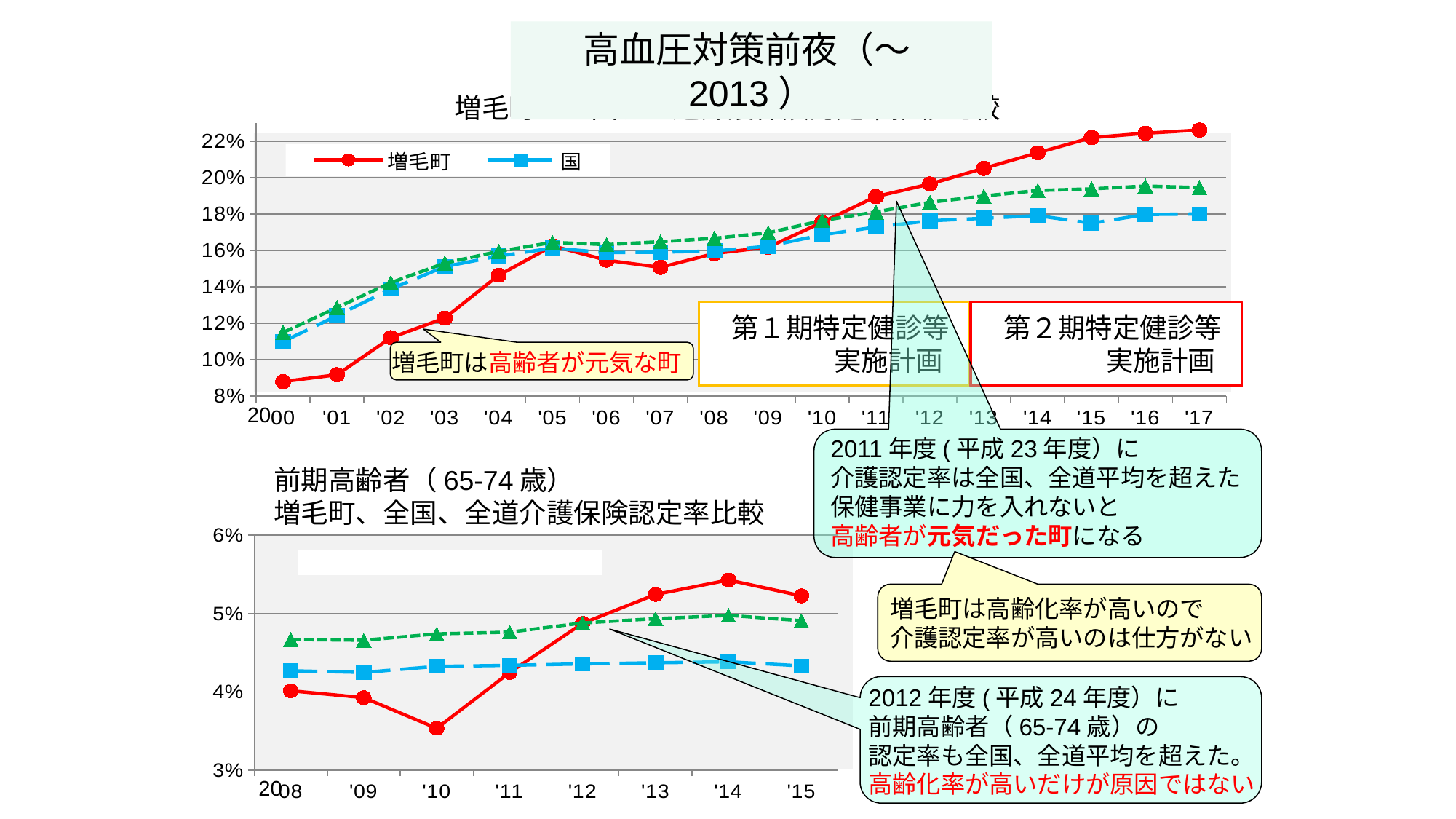

高血圧対策前夜（～2013）
増毛町、全国、全道介護保険認定率推移比較

### Chart

| Category | 増毛町 | 国 | 北海道 |
|---|---|---|---|
| 00 | 0.088 | 0.11 | 0.115 |
| '01 | 0.09174311926605505 | 0.12417818215699558 | 0.12868495684854073 |
| '02 | 0.11211832061068702 | 0.13889027698368542 | 0.14234519811954333 |
| '03 | 0.12289966394623139 | 0.1512275059447339 | 0.15313078459602386 |
| '04 | 0.1464354527938343 | 0.15701287162053457 | 0.15957607834200135 |
| '05 | 0.1626095423563778 | 0.16134806970238774 | 0.164476576782072 |
| '06 | 0.1547207118141374 | 0.15885316307618774 | 0.16330589585296587 |
| '07 | 0.1507738392411383 | 0.15913633822420212 | 0.16486911354743541 |
| '08 | 0.15839126117179742 | 0.15975717377708454 | 0.16676067815988846 |
| '09 | 0.1618669314796425 | 0.1624084223322232 | 0.16980097707729755 |
| '10 | 0.17552657973921765 | 0.16864940577967238 | 0.1764979349532445 |
| '11 | 0.18968133535660092 | 0.17292227717347888 | 0.18121497040301268 |
| '12 | 0.19658119658119658 | 0.17639098734474754 | 0.18649580005387686 |
| '13 | 0.20521826392373307 | 0.1777488761139815 | 0.19000180807702544 |
| '14 | 0.21374811841445057 | 0.17920819862683104 | 0.19300850290640512 |
| '15 | 0.2221110555277639 | 0.17499519895035184 | 0.19393047486190526 |
| '16 | 0.224469160768453 | 0.179822254801059 | 0.19545630112537646 |
| '17 | 0.22625127681307455 | 0.18011988634089543 | 0.19458821024047407 |
 第２期特定健診等
　　　 　実施計画
 第１期特定健診等
　　　 　実施計画

増毛町は高齢者が元気な町
20

2011年度(平成23年度）に
介護認定率は全国、全道平均を超えた
保健事業に力を入れないと
高齢者が元気だった町になる
前期高齢者（65-74歳）
増毛町、全国、全道介護保険認定率比較

### Chart

| Category | 増毛町 | 国 | 北海道 |
|---|---|---|---|
| 08 | 0.04014167650531287 | 0.042694729472183765 | 0.04668526526112918 |
| '09 | 0.0392638036809816 | 0.04248732916233641 | 0.04659303037895124 |
| '10 | 0.03535353535353535 | 0.043253777362474995 | 0.04740153027866622 |
| '11 | 0.04247104247104247 | 0.04338583732614227 | 0.04762957632090822 |
| '12 | 0.04875 | 0.043572471277781376 | 0.04880112518841863 |
| '13 | 0.052434456928838954 | 0.043715597313012236 | 0.04934903190220112 |
| '14 | 0.054282267792521106 | 0.04384146686760956 | 0.04976542954469817 |
| '15 | 0.052256532066508314 | 0.043320513655169375 | 0.049084985842798634 |

増毛町は高齢化率が高いので
介護認定率が高いのは仕方がない

2012年度(平成24年度）に
前期高齢者（65-74歳）の
認定率も全国、全道平均を超えた。
高齢化率が高いだけが原因ではない
20